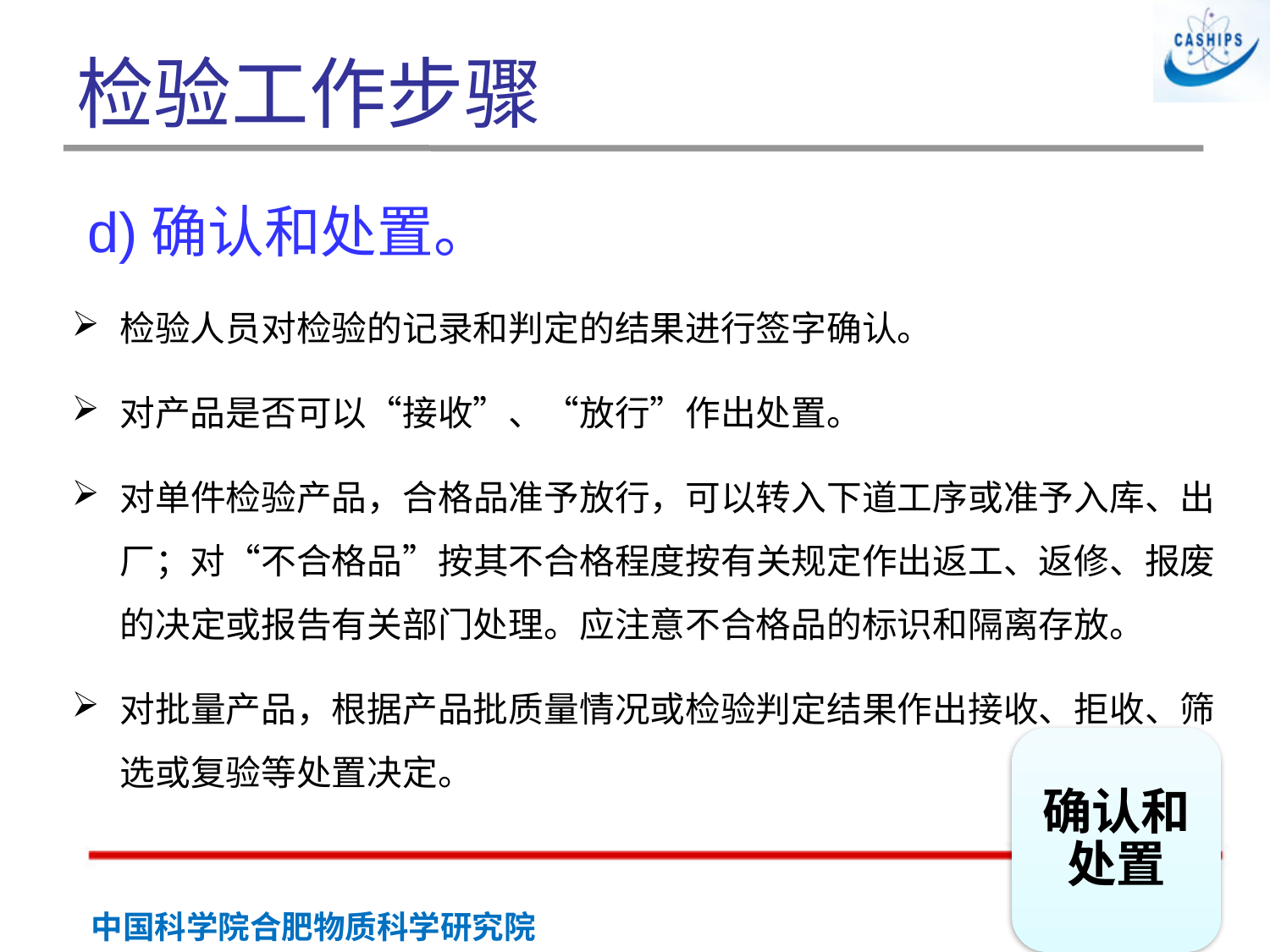

# 检验工作步骤
 d)确认和处置。
检验人员对检验的记录和判定的结果进行签字确认。
对产品是否可以“接收”、“放行”作出处置。
对单件检验产品，合格品准予放行，可以转入下道工序或准予入库、出厂；对“不合格品”按其不合格程度按有关规定作出返工、返修、报废的决定或报告有关部门处理。应注意不合格品的标识和隔离存放。
对批量产品，根据产品批质量情况或检验判定结果作出接收、拒收、筛选或复验等处置决定。

确认和处置